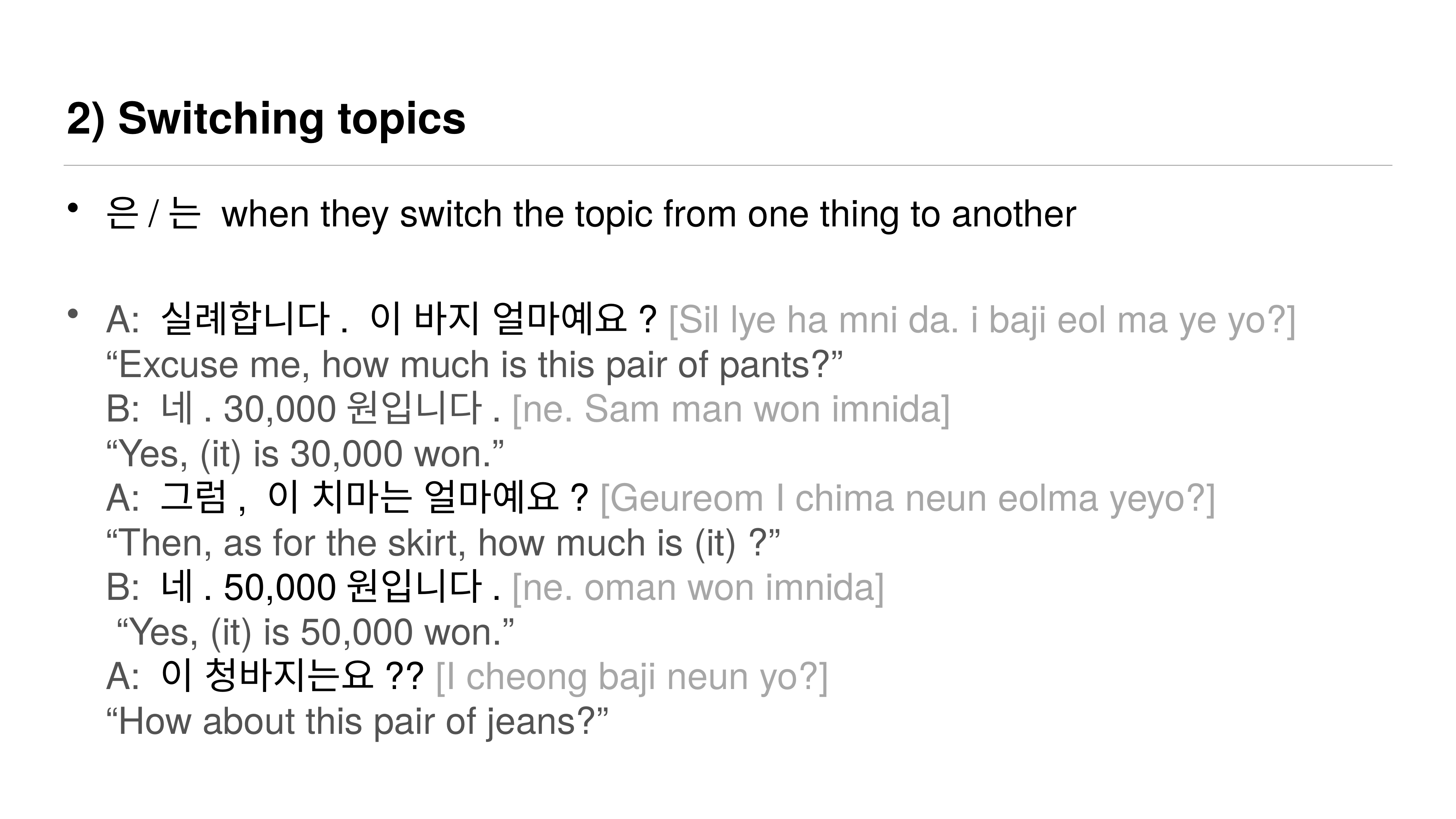

# 2) Switching topics
은/는 when they switch the topic from one thing to another

A: 실례합니다. 이 바지 얼마예요? [Sil lye ha mni da. i baji eol ma ye yo?]
“Excuse me, how much is this pair of pants?”
B: 네. 30,000원입니다. [ne. Sam man won imnida]
“Yes, (it) is 30,000 won.”
A: 그럼, 이 치마는 얼마예요? [Geureom I chima neun eolma yeyo?]
“Then, as for the skirt, how much is (it) ?”
B: 네. 50,000원입니다. [ne. oman won imnida]
 “Yes, (it) is 50,000 won.”
A: 이 청바지는요?? [I cheong baji neun yo?]
“How about this pair of jeans?”